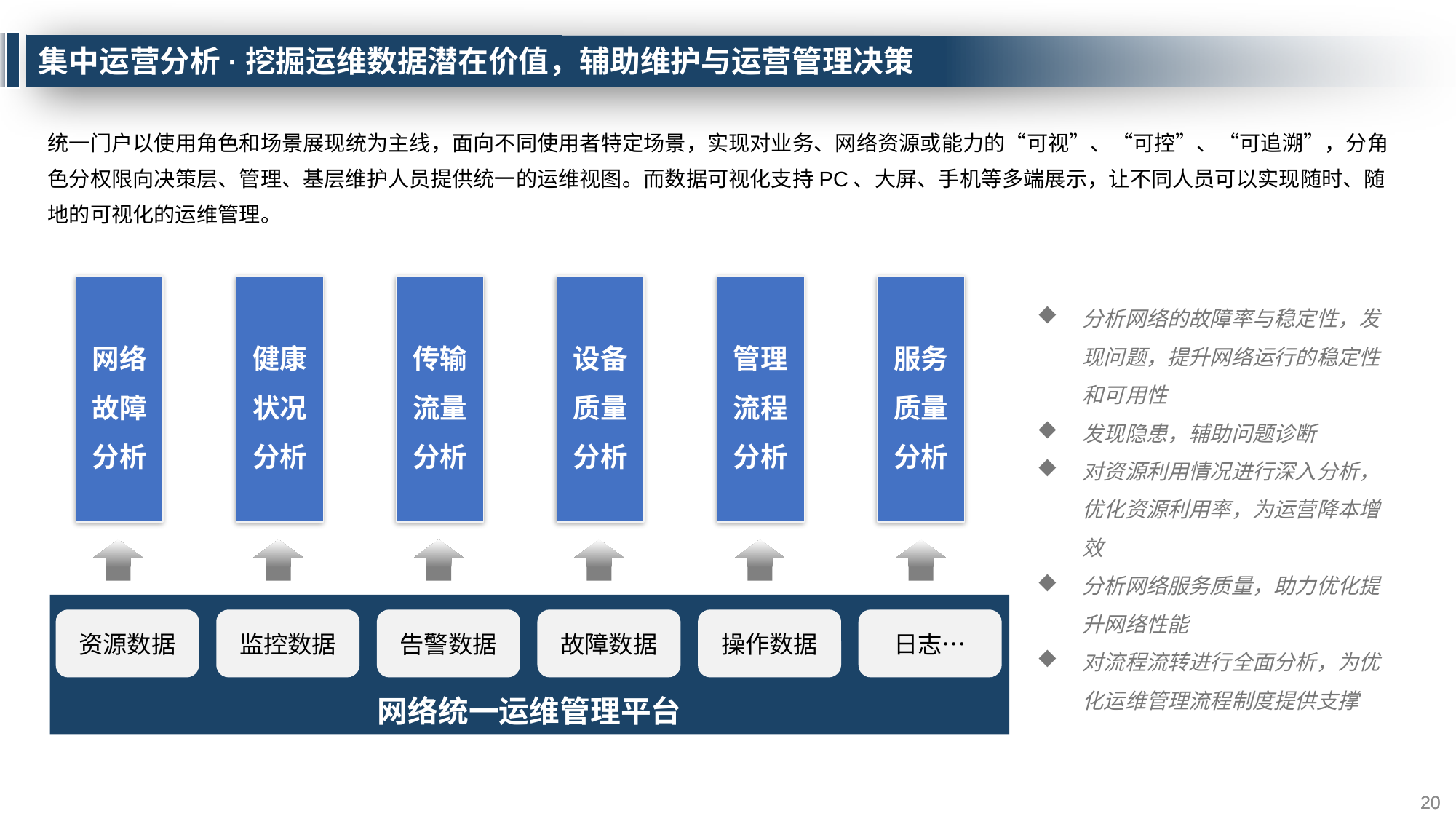

# 集中运营分析·挖掘运维数据潜在价值，辅助维护与运营管理决策
统一门户以使用角色和场景展现统为主线，面向不同使用者特定场景，实现对业务、网络资源或能力的“可视”、“可控”、“可追溯”，分角色分权限向决策层、管理、基层维护人员提供统一的运维视图。而数据可视化支持PC、大屏、手机等多端展示，让不同人员可以实现随时、随地的可视化的运维管理。
网络故障分析
健康状况分析
传输流量分析
设备质量分析
管理流程分析
服务质量分析

网络统一运维管理平台
资源数据
监控数据
告警数据
故障数据
操作数据
日志…
分析网络的故障率与稳定性，发现问题，提升网络运行的稳定性和可用性
发现隐患，辅助问题诊断
对资源利用情况进行深入分析，优化资源利用率，为运营降本增效
分析网络服务质量，助力优化提升网络性能
对流程流转进行全面分析，为优化运维管理流程制度提供支撑